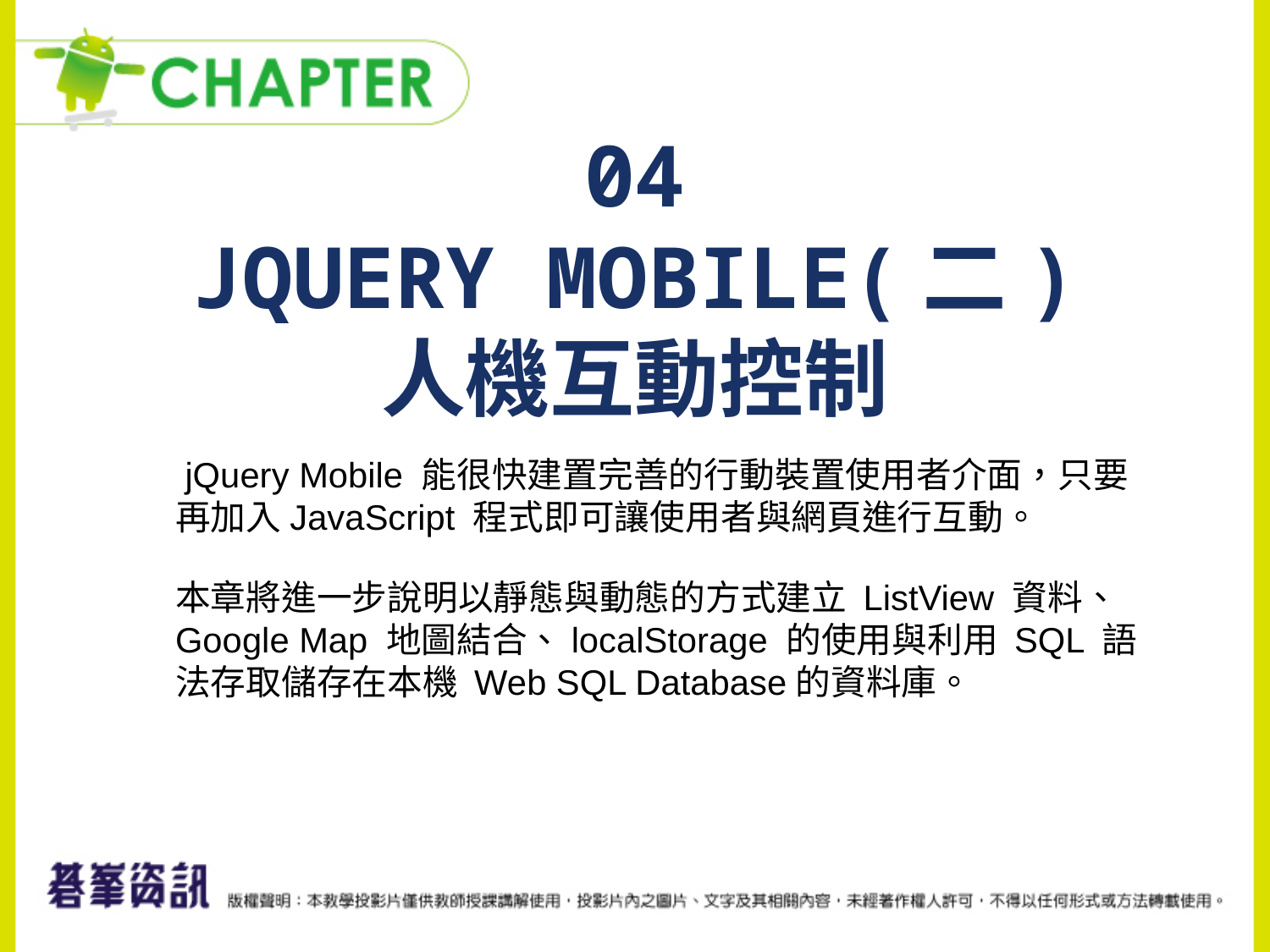

# 04 jQuery Mobile(二) 人機互動控制
	 jQuery Mobile 能很快建置完善的行動裝置使用者介面，只要再加入JavaScript 程式即可讓使用者與網頁進行互動。

	本章將進一步說明以靜態與動態的方式建立 ListView 資料、Google Map 地圖結合、localStorage 的使用與利用 SQL 語法存取儲存在本機 Web SQL Database的資料庫。